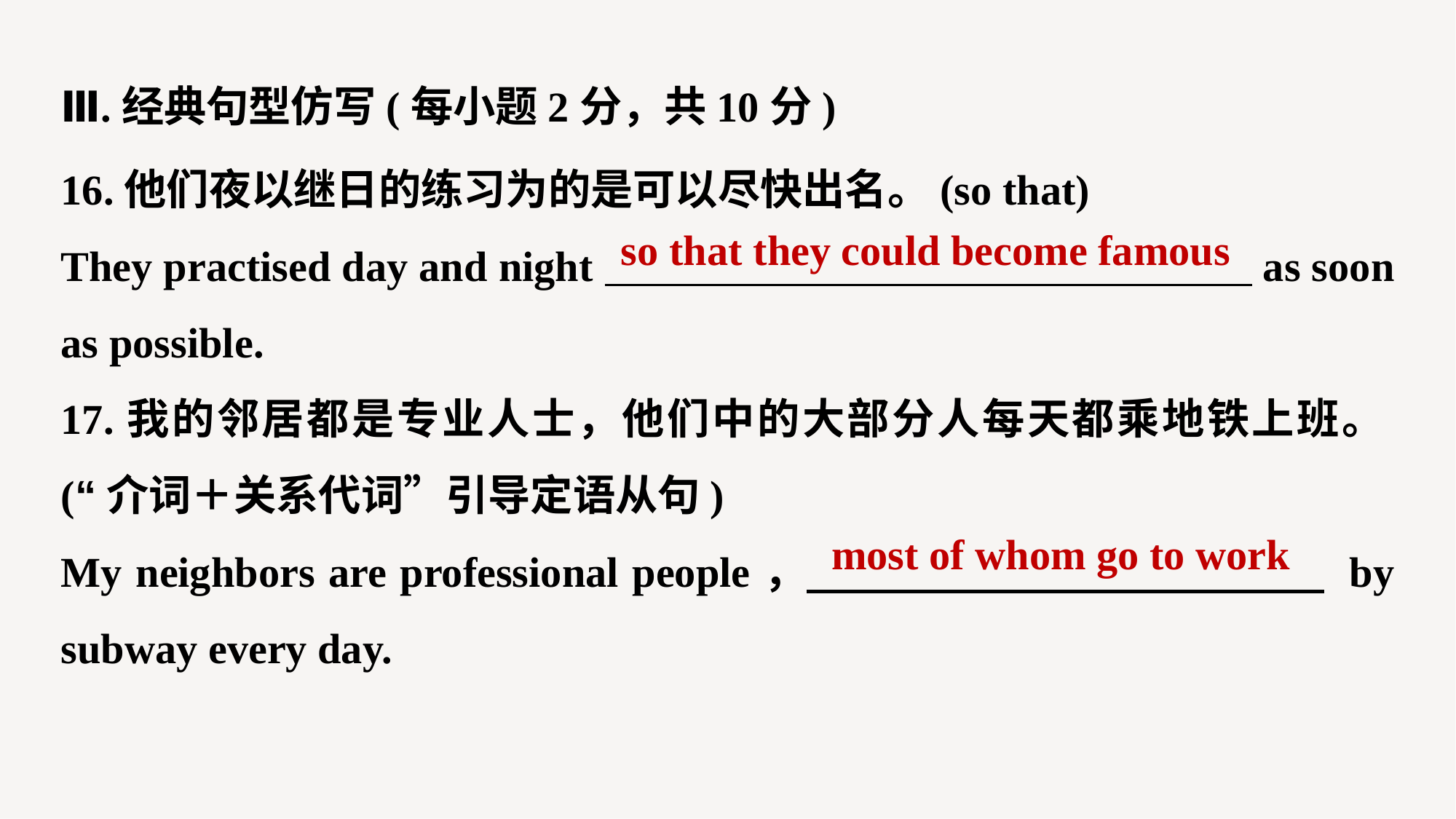

Ⅲ.经典句型仿写(每小题2分，共10分)
16.他们夜以继日的练习为的是可以尽快出名。(so that)
They practised day and night                                                             as soon as possible.
17.我的邻居都是专业人士，他们中的大部分人每天都乘地铁上班。(“介词＋关系代词”引导定语从句)
My neighbors are professional people，                                          by subway every day.
so that they could become famous
most of whom go to work